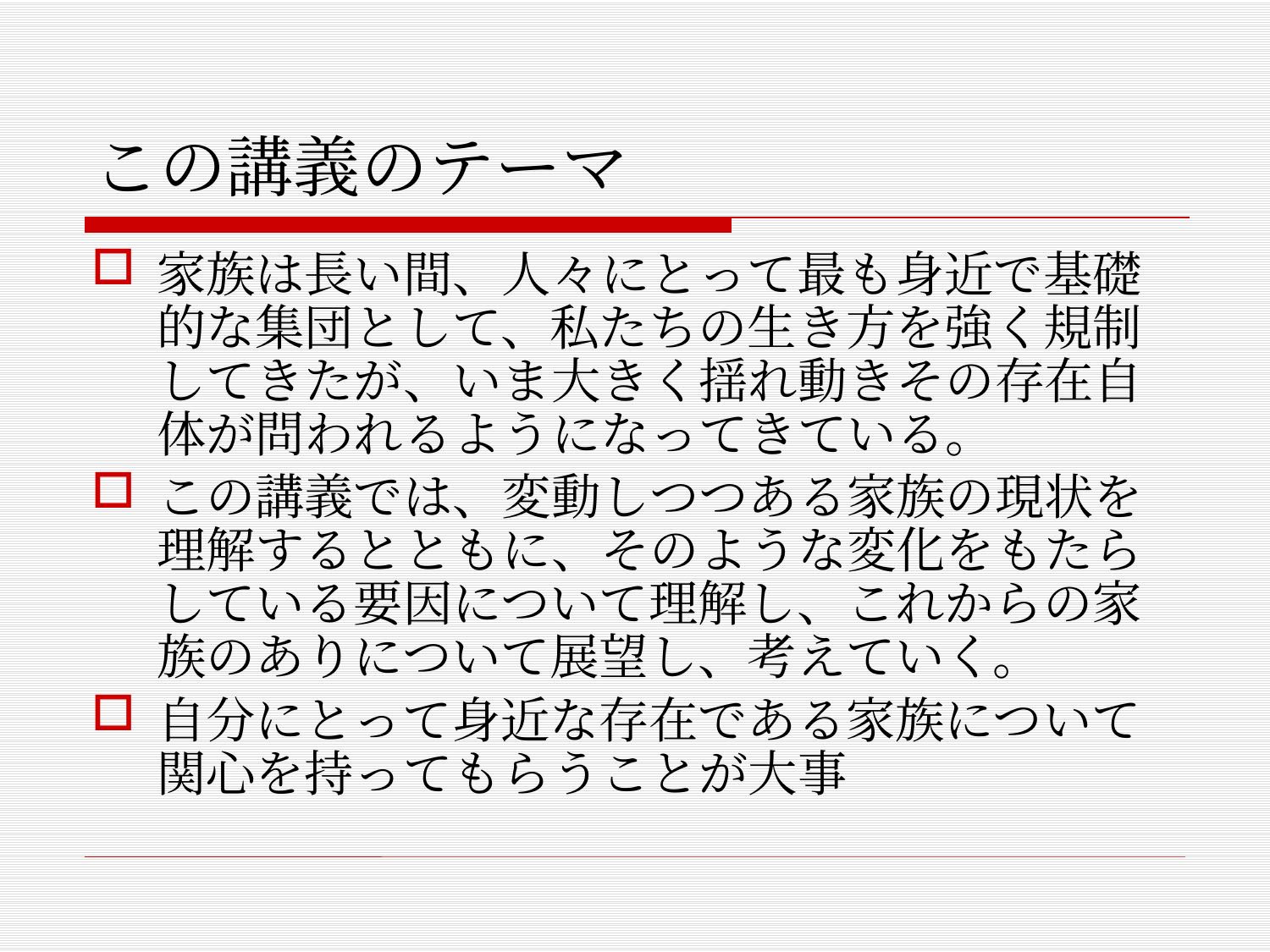

# この講義のテーマ
家族は長い間、人々にとって最も身近で基礎的な集団として、私たちの生き方を強く規制してきたが、いま大きく揺れ動きその存在自体が問われるようになってきている。
この講義では、変動しつつある家族の現状を理解するとともに、そのような変化をもたらしている要因について理解し、これからの家族のありについて展望し、考えていく。
自分にとって身近な存在である家族について関心を持ってもらうことが大事